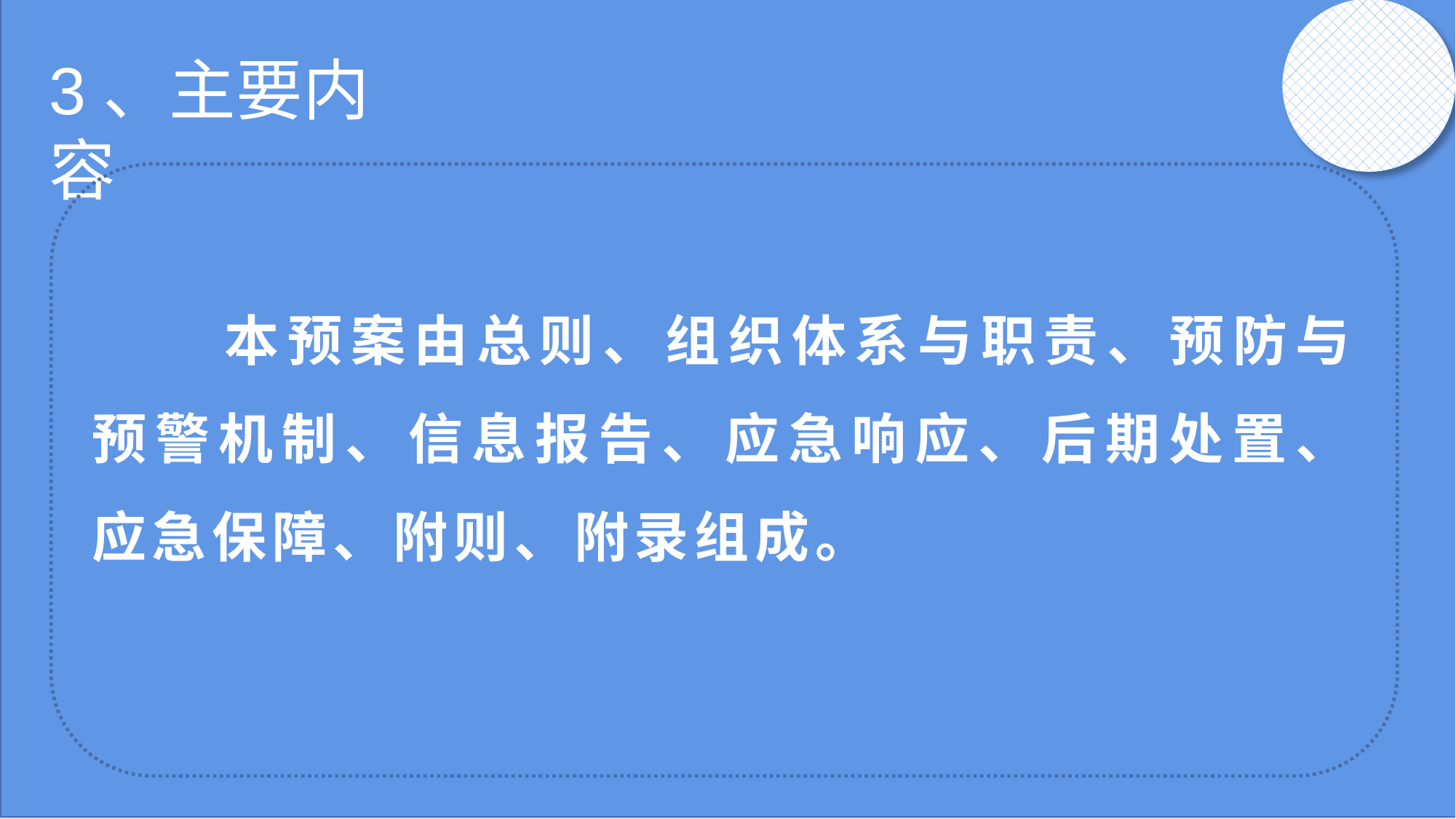

3、主要内容
   本预案由总则、组织体系与职责、预防与预警机制、信息报告、应急响应、后期处置、应急保障、附则、附录组成。